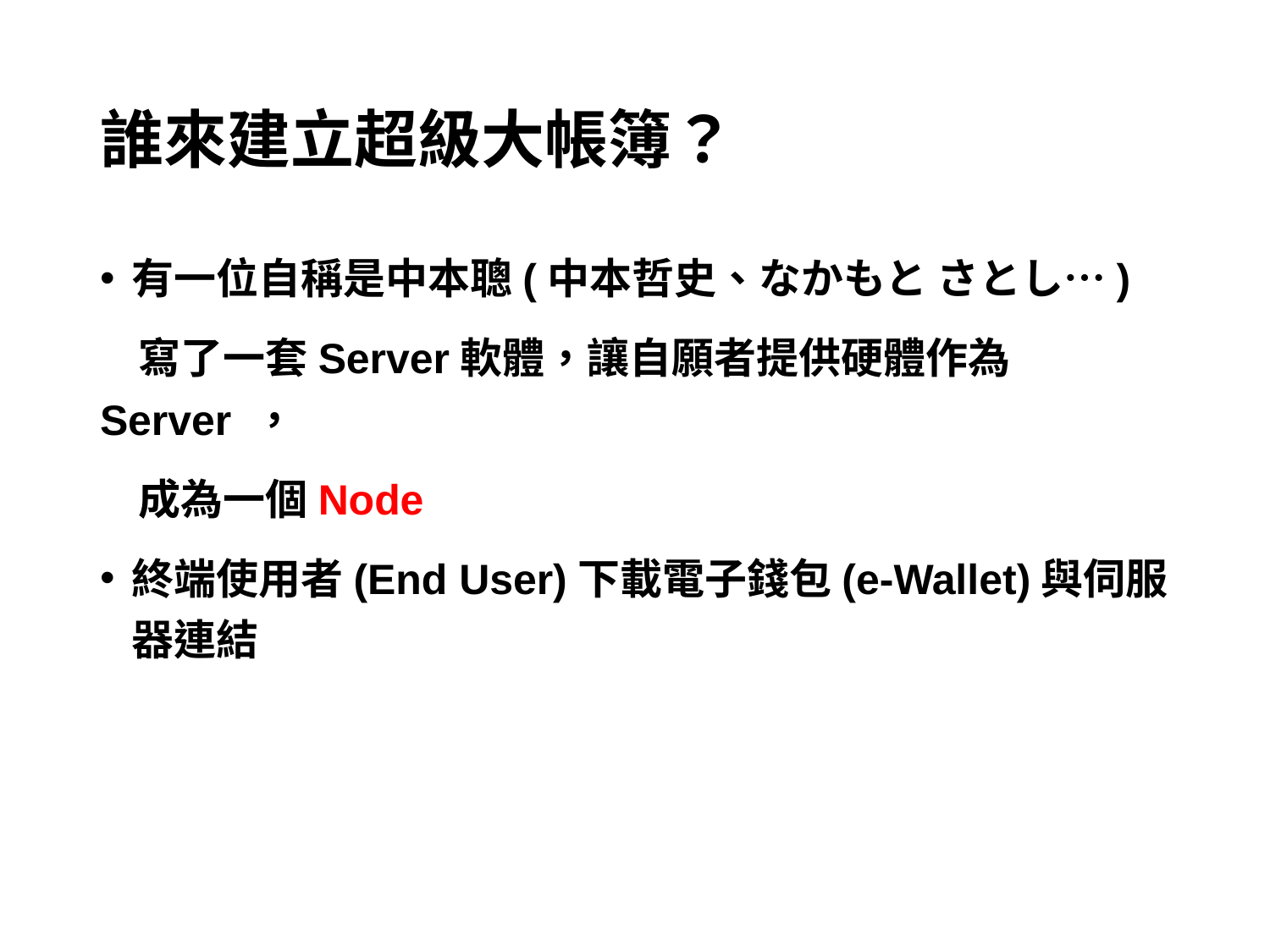

# 誰來建立超級大帳簿？
有一位自稱是中本聰(中本哲史、なかもと さとし…)
   寫了一套Server軟體，讓自願者提供硬體作為Server ，
   成為一個Node
終端使用者(End User)下載電子錢包(e-Wallet)與伺服器連結